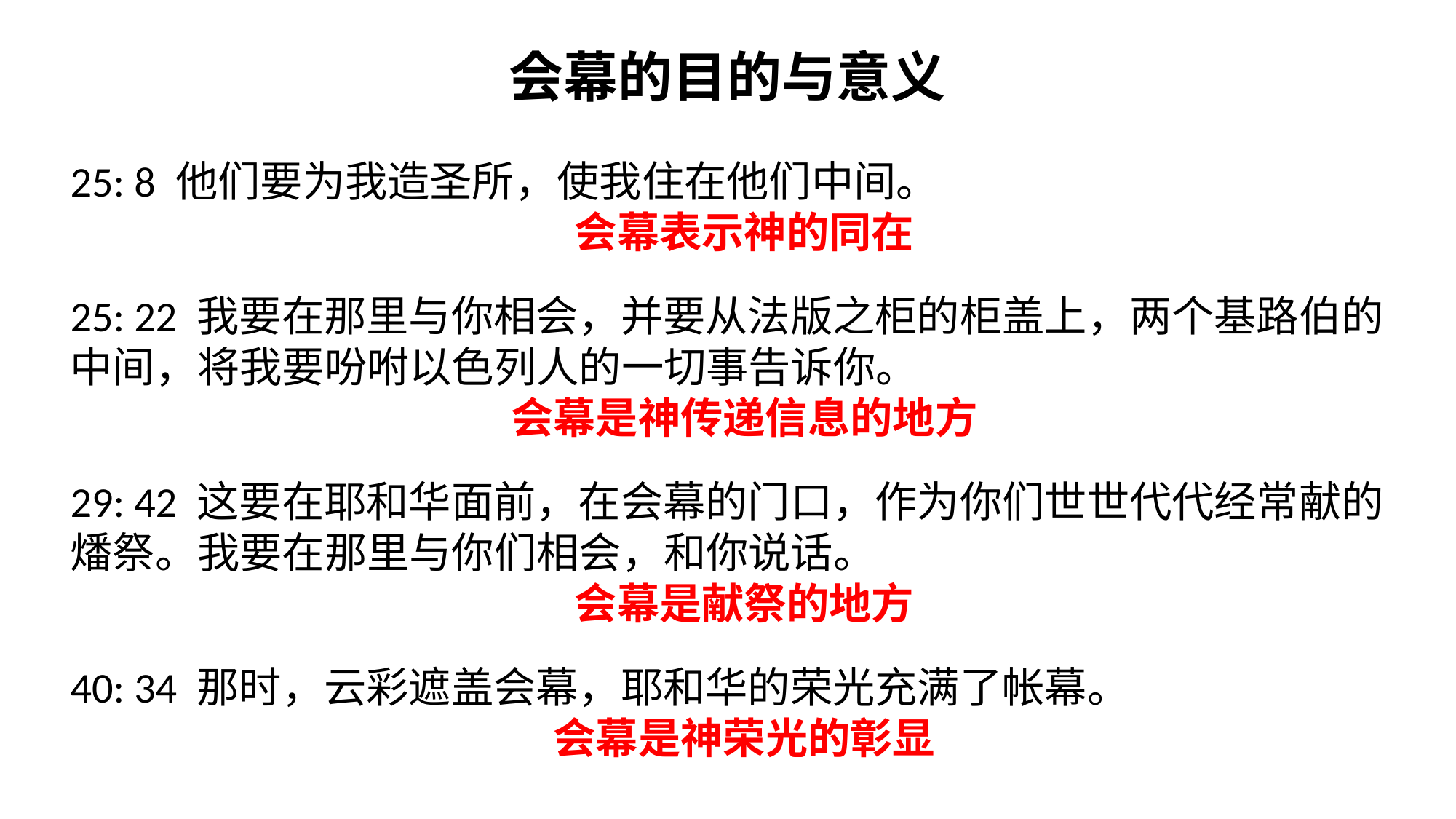

会幕的目的与意义
25: 8 他们要为我造圣所，使我住在他们中间。
会幕表示神的同在

25: 22 我要在那里与你相会，并要从法版之柜的柜盖上，两个基路伯的中间，将我要吩咐以色列人的一切事告诉你。
会幕是神传递信息的地方

29: 42 这要在耶和华面前，在会幕的门口，作为你们世世代代经常献的燔祭。我要在那里与你们相会，和你说话。
会幕是献祭的地方

40: 34 那时，云彩遮盖会幕，耶和华的荣光充满了帐幕。
会幕是神荣光的彰显